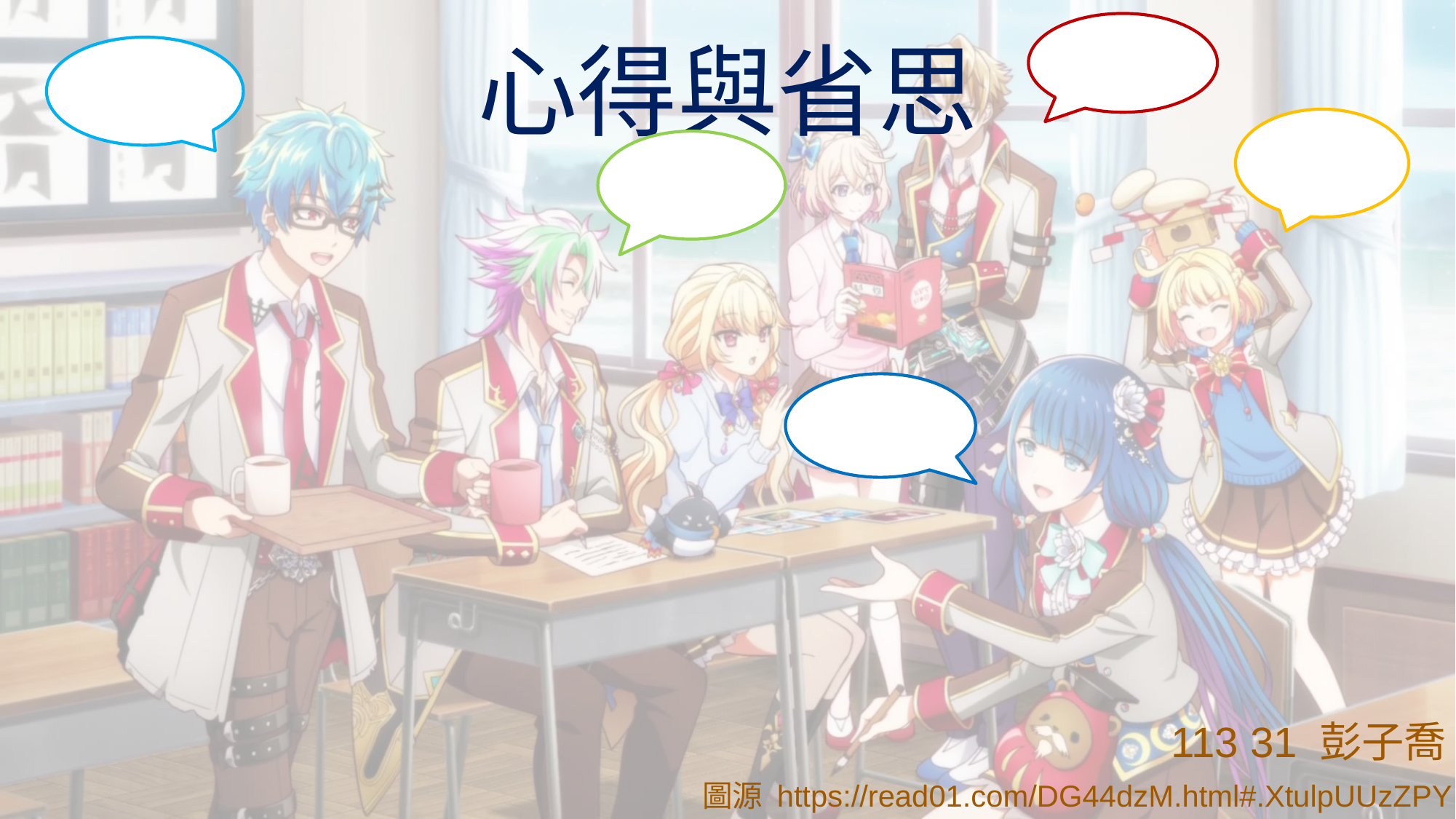

# 心得與省思

113 31 彭子喬
圖源 https://read01.com/DG44dzM.html#.XtulpUUzZPY